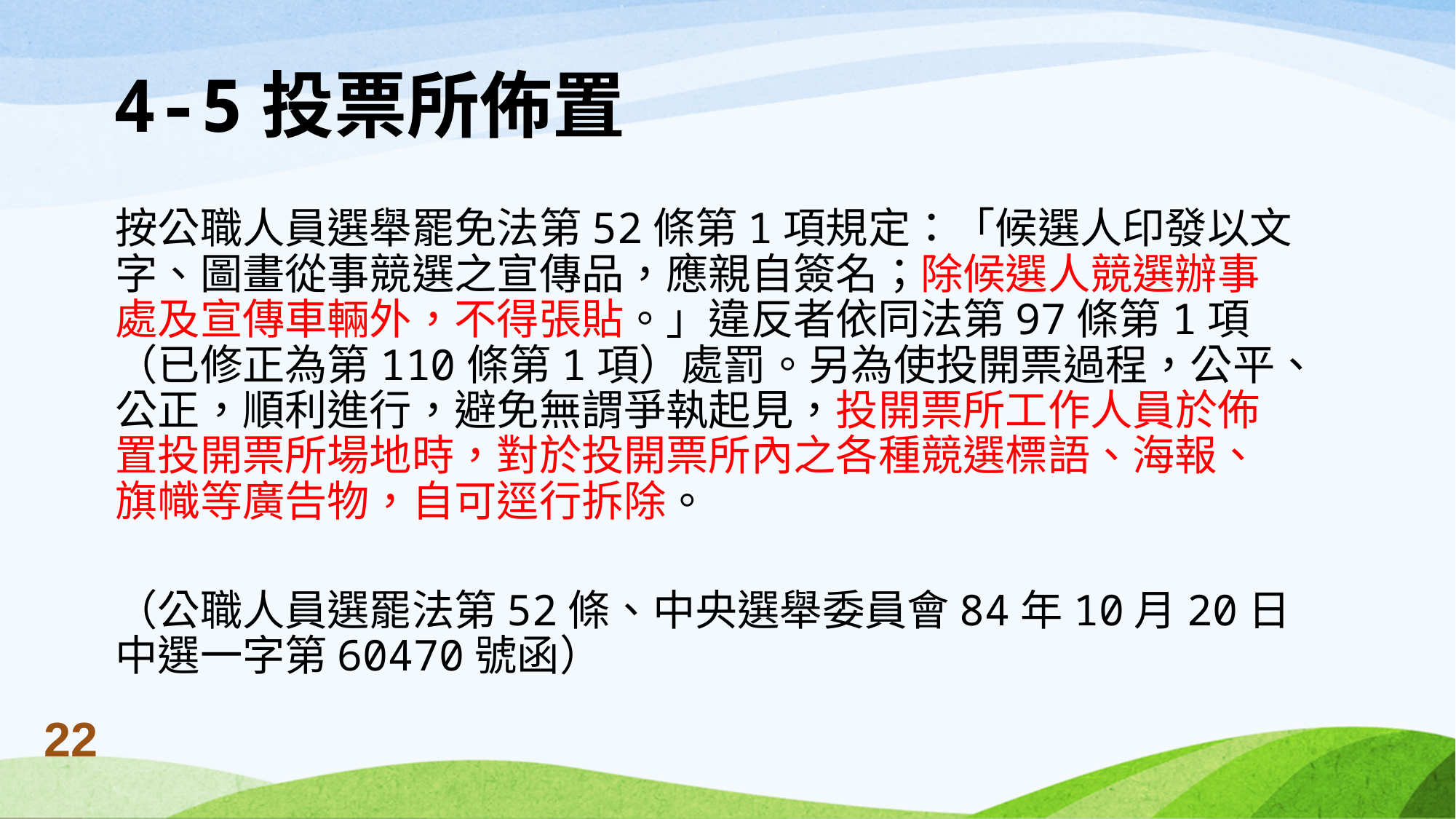

# 4-5投票所佈置
按公職人員選舉罷免法第52條第1項規定：「候選人印發以文字、圖畫從事競選之宣傳品，應親自簽名；除候選人競選辦事處及宣傳車輛外，不得張貼。」違反者依同法第97條第1項（已修正為第110條第1項）處罰。另為使投開票過程，公平、公正，順利進行，避免無謂爭執起見，投開票所工作人員於佈置投開票所場地時，對於投開票所內之各種競選標語、海報、旗幟等廣告物，自可逕行拆除。

（公職人員選罷法第52條、中央選舉委員會84年10月20日中選一字第60470號函）

22